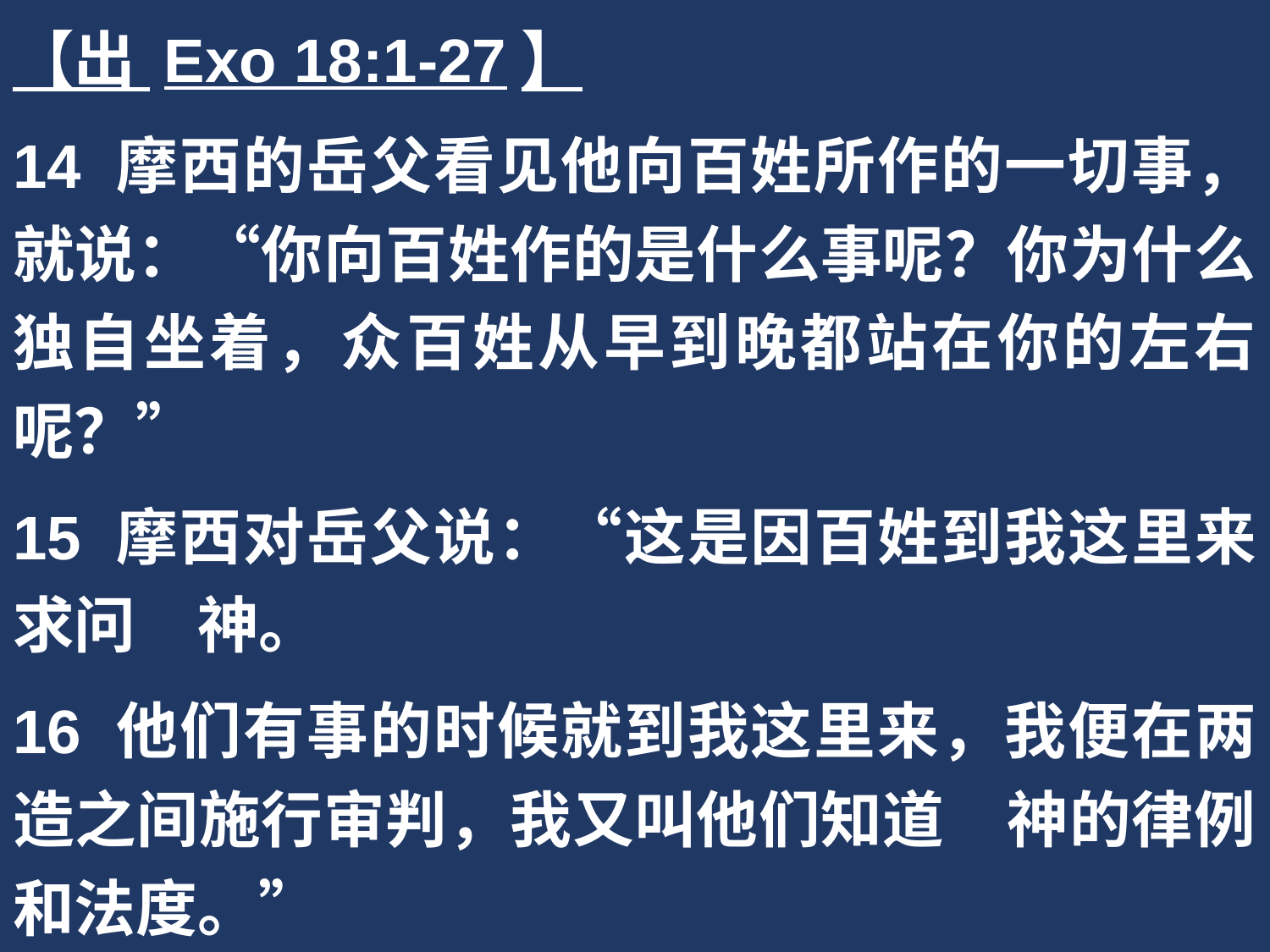

【出 Exo 18:1-27】
14 摩西的岳父看见他向百姓所作的一切事，就说：“你向百姓作的是什么事呢？你为什么独自坐着，众百姓从早到晚都站在你的左右呢？”
15 摩西对岳父说：“这是因百姓到我这里来求问　神。
16 他们有事的时候就到我这里来，我便在两造之间施行审判，我又叫他们知道　神的律例和法度。”